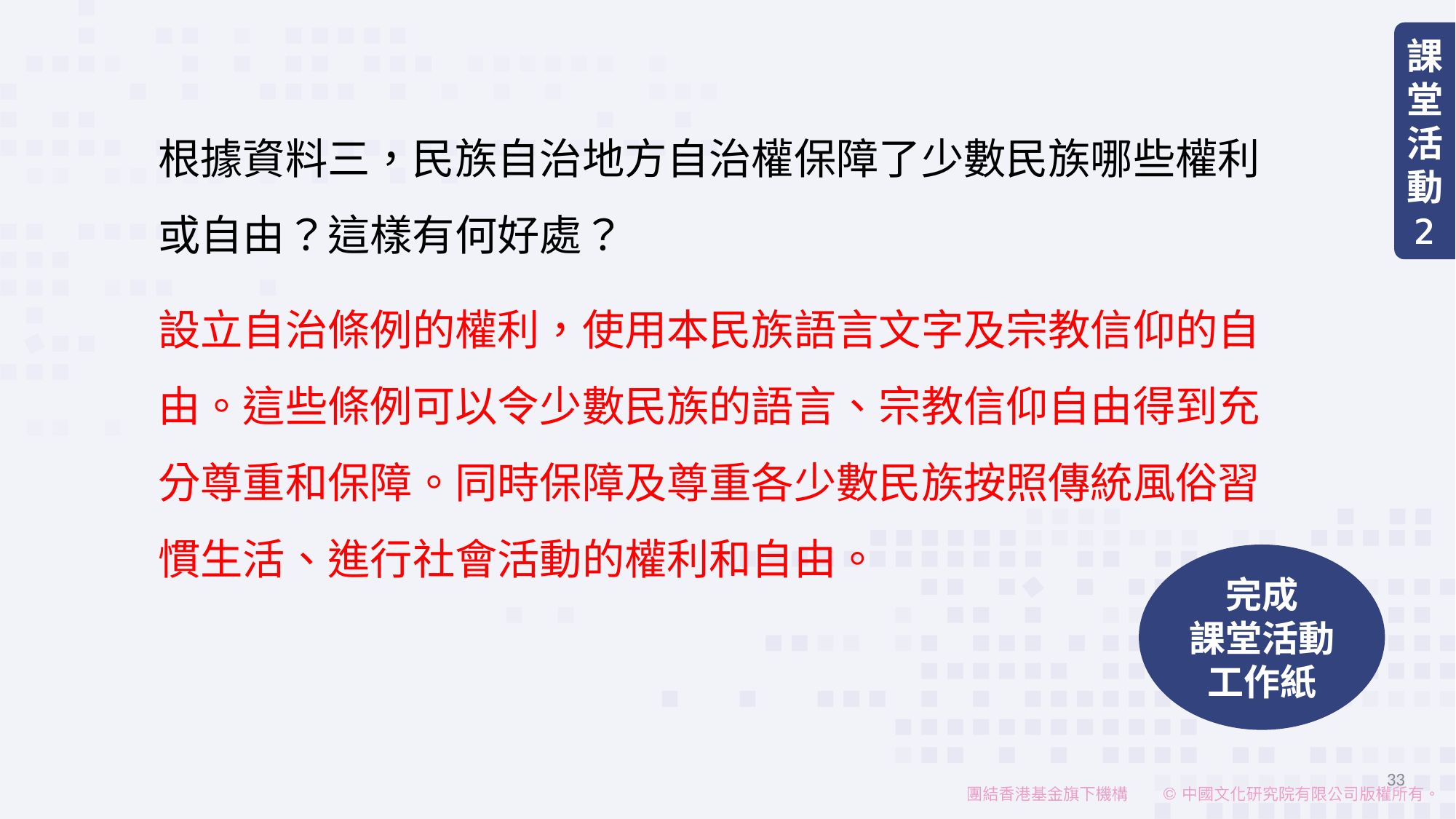

課堂活動
2
根據資料三，民族自治地方自治權保障了少數民族哪些權利或自由？這樣有何好處？

設立自治條例的權利，使用本民族語言文字及宗教信仰的自由。這些條例可以令少數民族的語言、宗教信仰自由得到充分尊重和保障。同時保障及尊重各少數民族按照傳統風俗習慣生活、進行社會活動的權利和自由。
完成
課堂活動工作紙
33